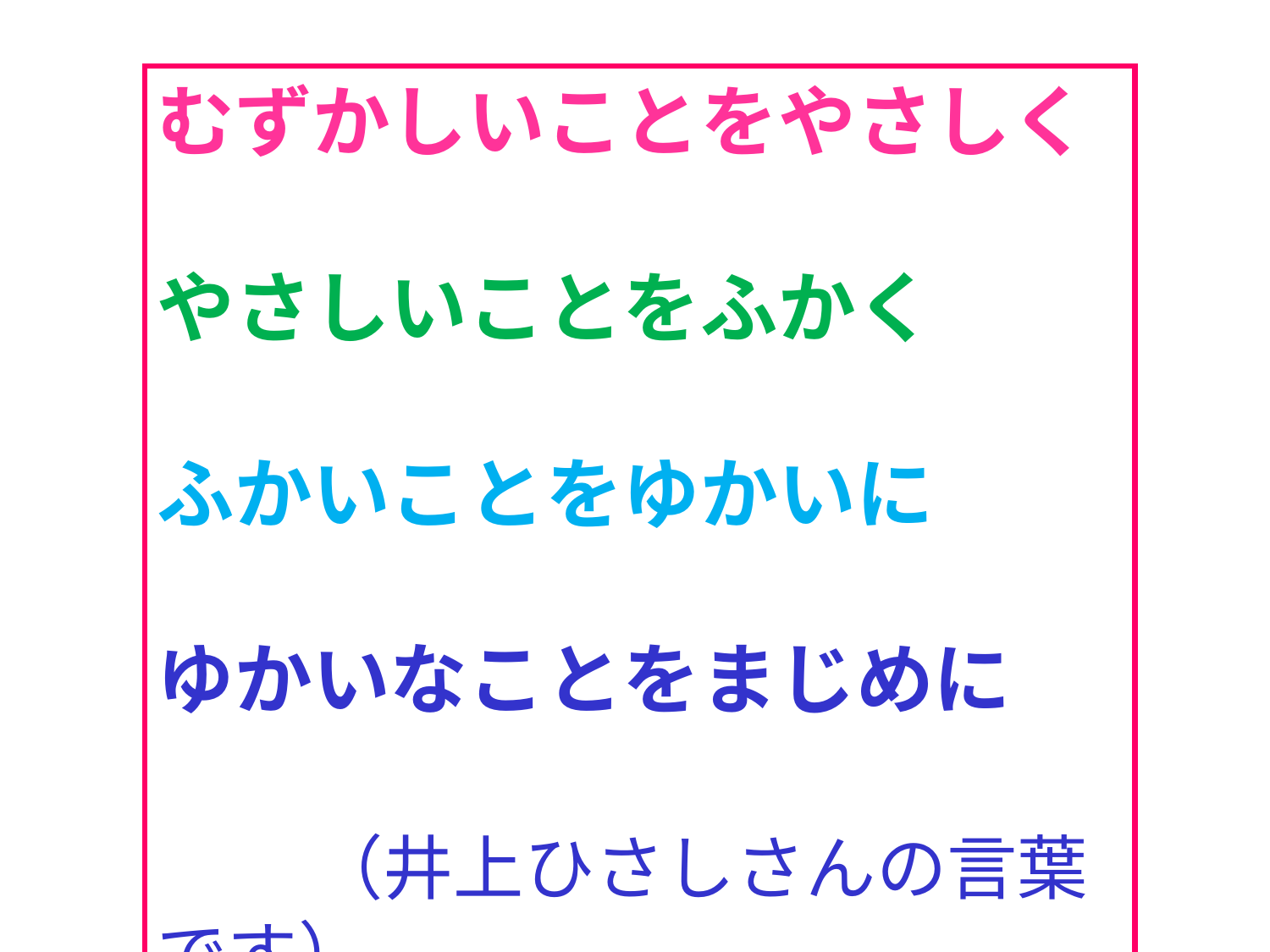

むずかしいことをやさしく

やさしいことをふかく

ふかいことをゆかいに

ゆかいなことをまじめに
　　（井上ひさしさんの言葉です）